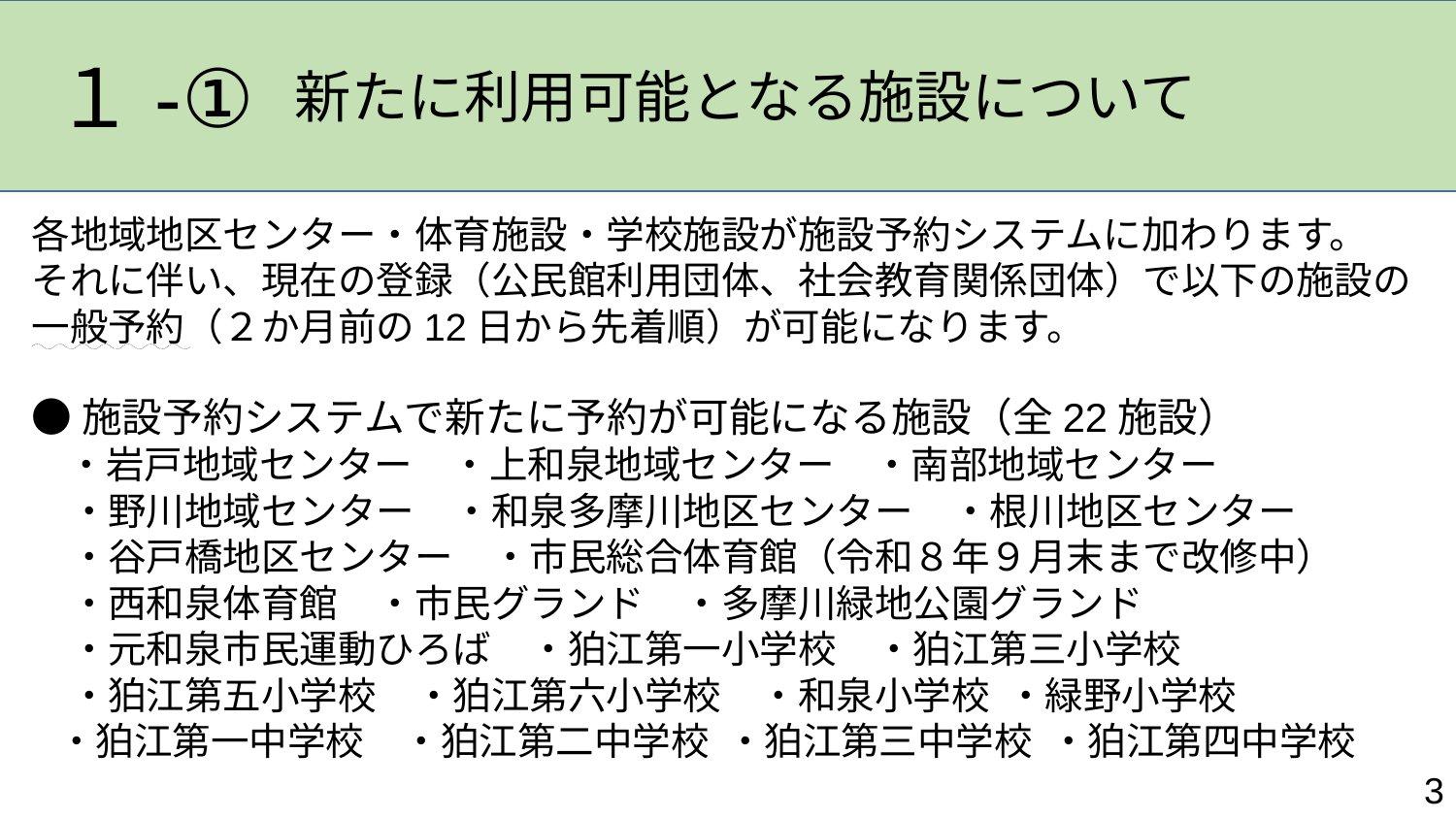

１-①
新たに利用可能となる施設について
各地域地区センター・体育施設・学校施設が施設予約システムに加わります。
それに伴い、現在の登録（公民館利用団体、社会教育関係団体）で以下の施設の一般予約（２か月前の12日から先着順）が可能になります。

●施設予約システムで新たに予約が可能になる施設（全22施設）
　・岩戸地域センター　・上和泉地域センター　・南部地域センター
　・野川地域センター　・和泉多摩川地区センター　・根川地区センター
　・谷戸橋地区センター　・市民総合体育館（令和８年９月末まで改修中）
　・西和泉体育館　・市民グランド　・多摩川緑地公園グランド
　・元和泉市民運動ひろば　・狛江第一小学校　・狛江第三小学校
　・狛江第五小学校　・狛江第六小学校　・和泉小学校  ・緑野小学校
  ・狛江第一中学校　・狛江第二中学校  ・狛江第三中学校  ・狛江第四中学校
3